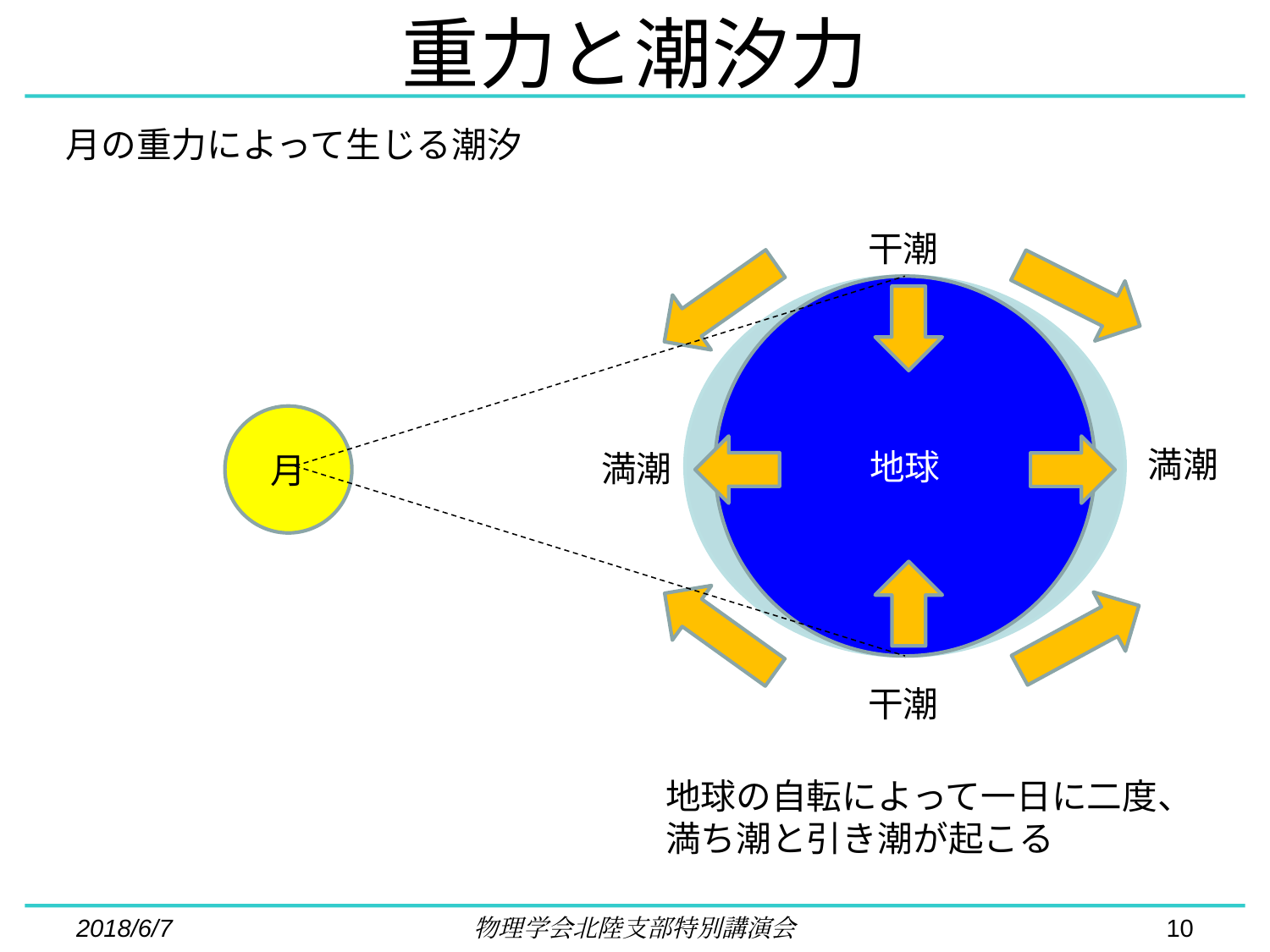

# 重力と潮汐力
月の重力によって生じる潮汐
干潮

地球

月

満潮
満潮

干潮
地球の自転によって一日に二度、
満ち潮と引き潮が起こる
2018/6/7
物理学会北陸支部特別講演会
10